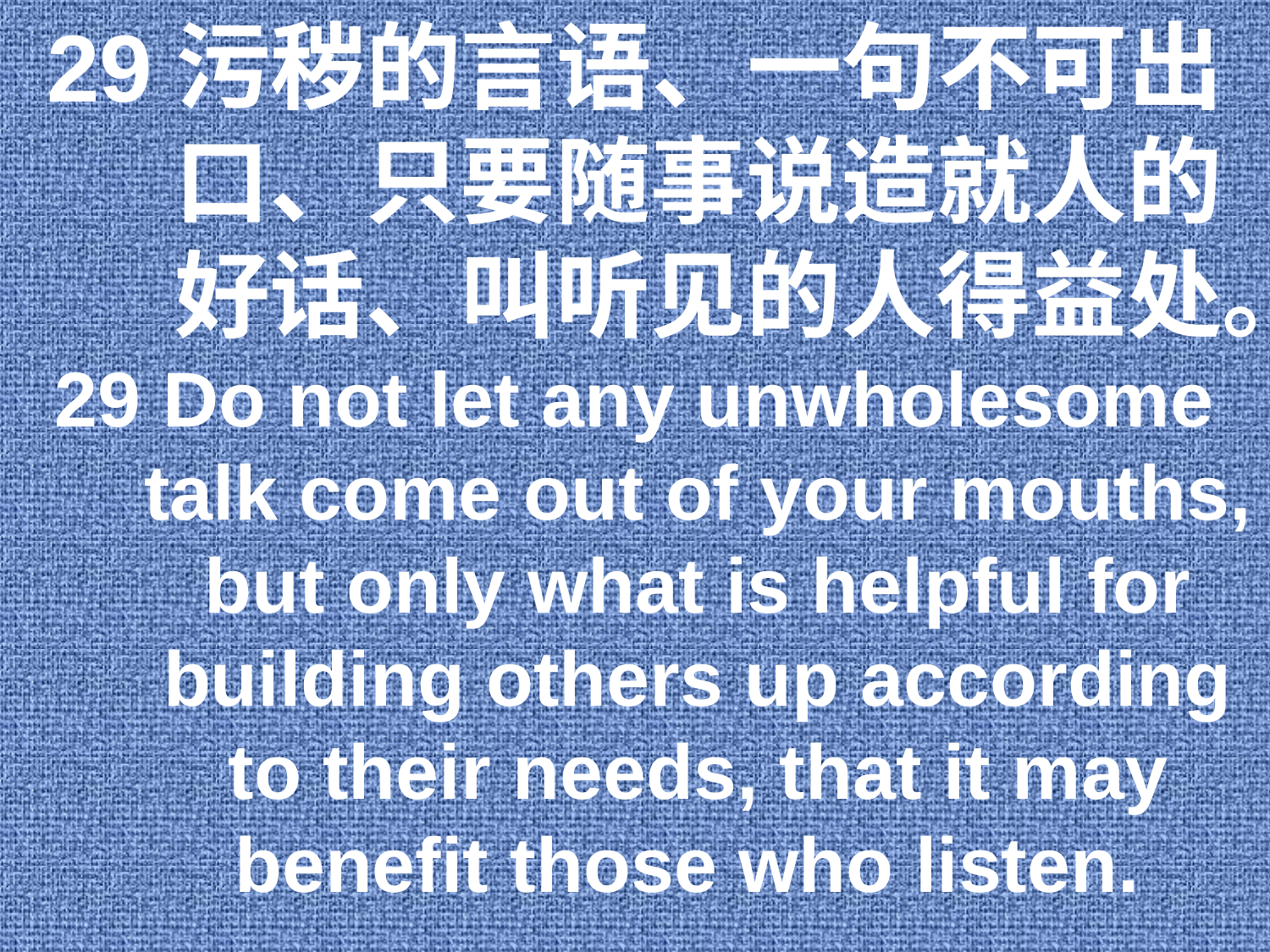

29污秽的言语、一句不可出口、只要随事说造就人的好话、叫听见的人得益处。
29 Do not let any unwholesome talk come out of your mouths, but only what is helpful for building others up according to their needs, that it may benefit those who listen.